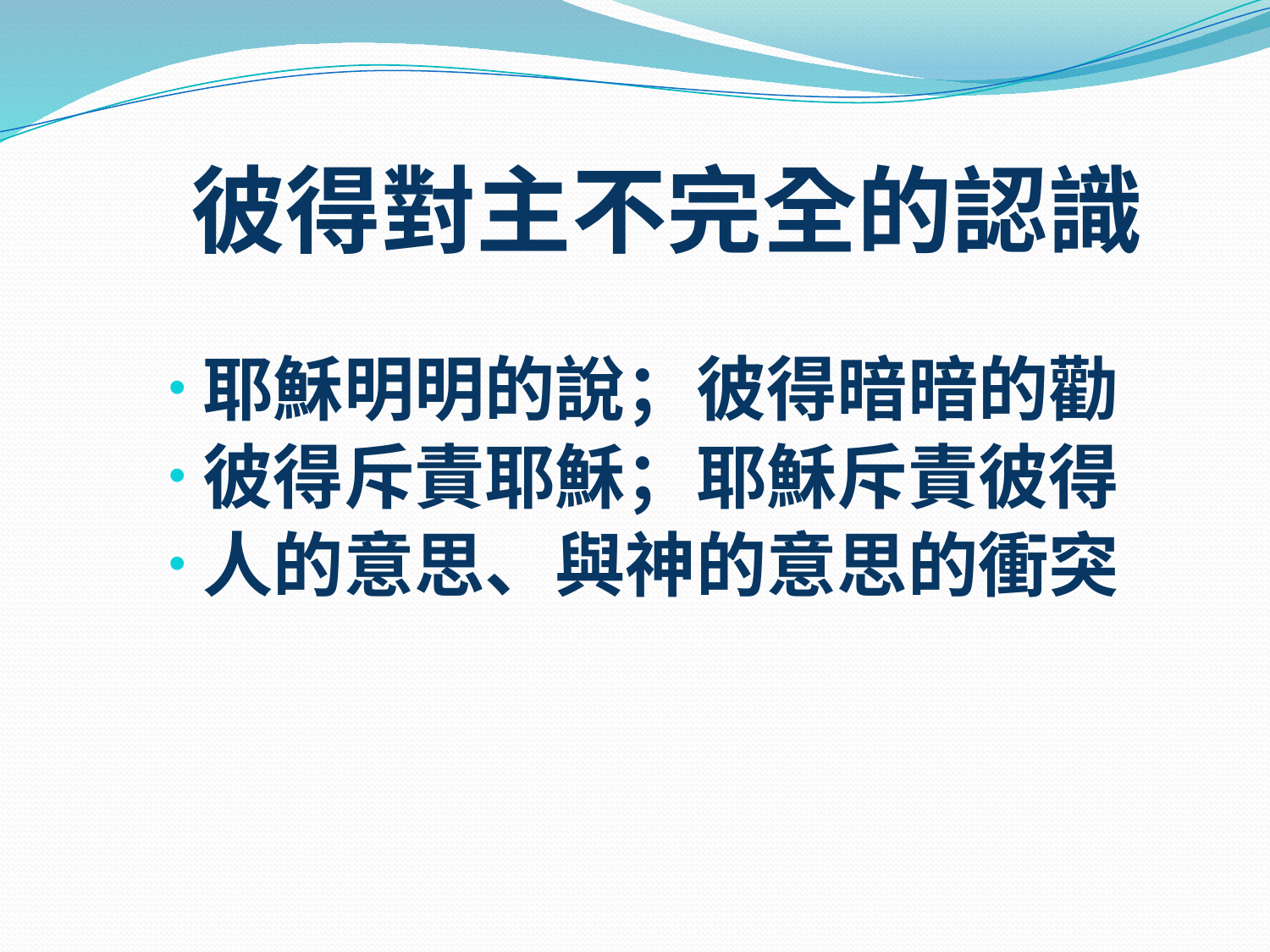

# 彼得對主不完全的認識
耶穌明明的說；彼得暗暗的勸
彼得斥責耶穌；耶穌斥責彼得
人的意思、與神的意思的衝突